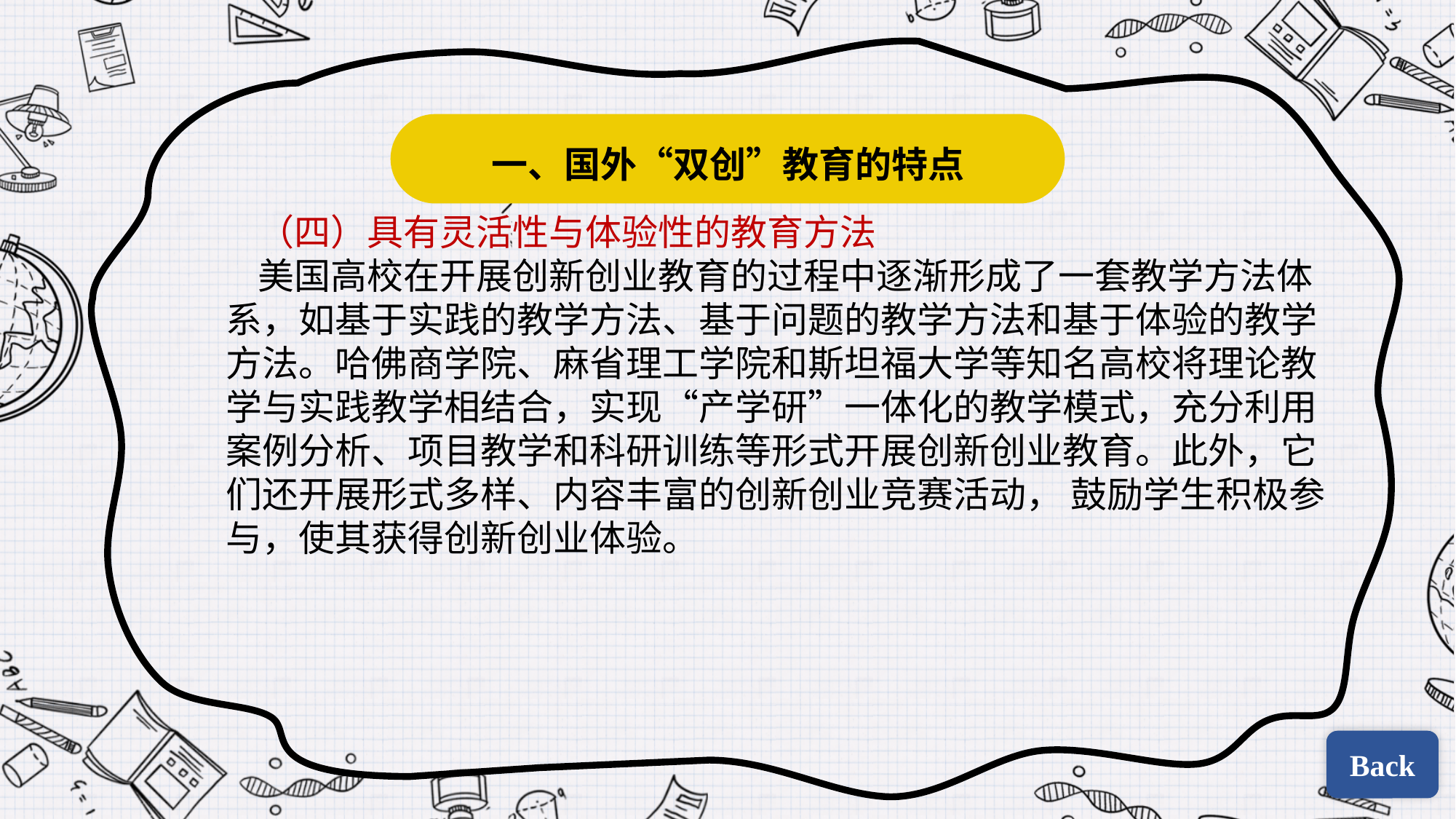

一、国外“双创”教育的特点
（四）具有灵活性与体验性的教育方法
美国高校在开展创新创业教育的过程中逐渐形成了一套教学方法体系，如基于实践的教学方法、基于问题的教学方法和基于体验的教学方法。哈佛商学院、麻省理工学院和斯坦福大学等知名高校将理论教学与实践教学相结合，实现“产学研”一体化的教学模式，充分利用案例分析、项目教学和科研训练等形式开展创新创业教育。此外，它们还开展形式多样、内容丰富的创新创业竞赛活动， 鼓励学生积极参与，使其获得创新创业体验。

Back